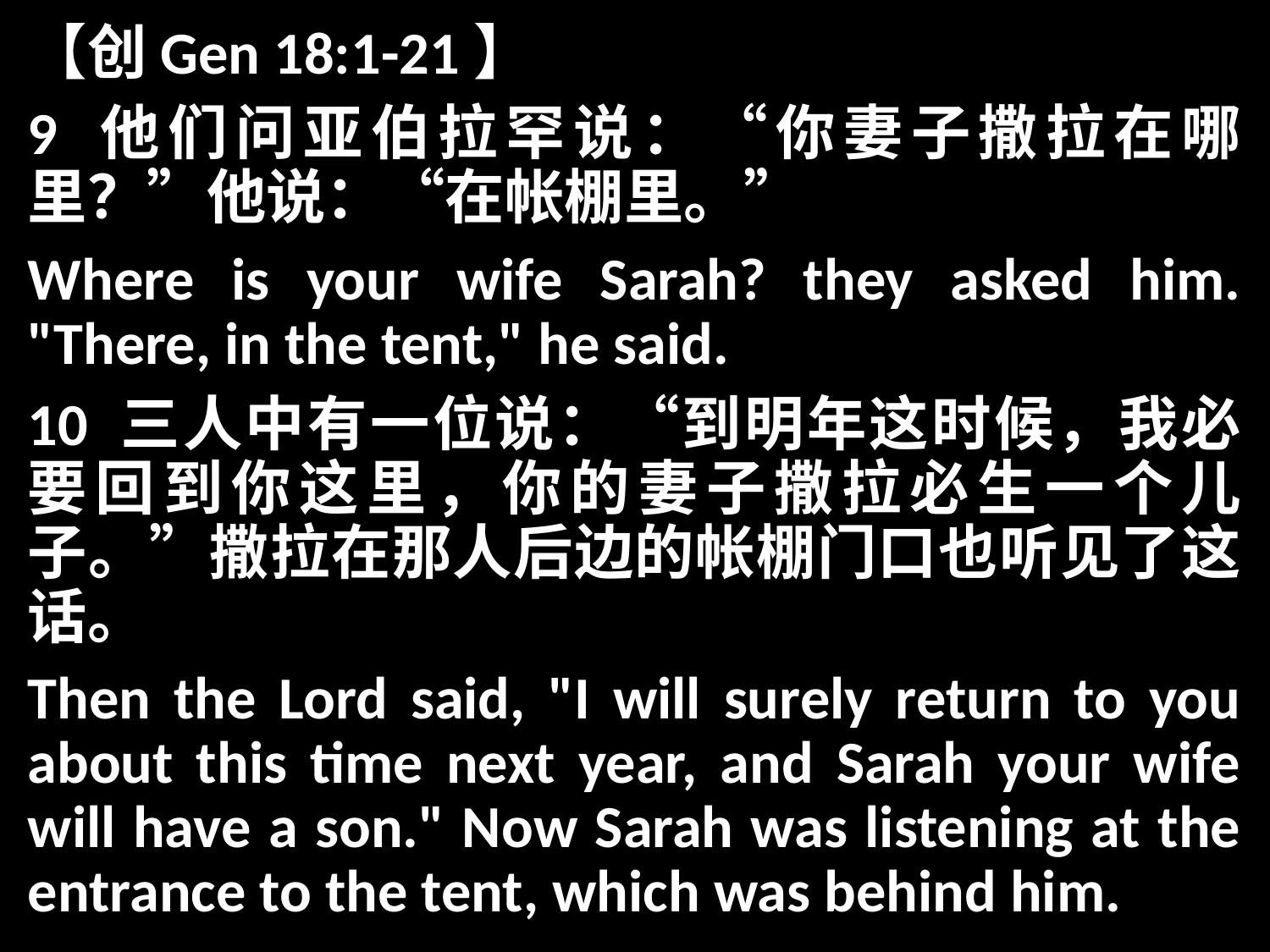

【创Gen 18:1-21】
9 他们问亚伯拉罕说：“你妻子撒拉在哪里？”他说：“在帐棚里。”
Where is your wife Sarah? they asked him. "There, in the tent," he said.
10 三人中有一位说：“到明年这时候，我必要回到你这里，你的妻子撒拉必生一个儿子。”撒拉在那人后边的帐棚门口也听见了这话。
Then the Lord said, "I will surely return to you about this time next year, and Sarah your wife will have a son." Now Sarah was listening at the entrance to the tent, which was behind him.